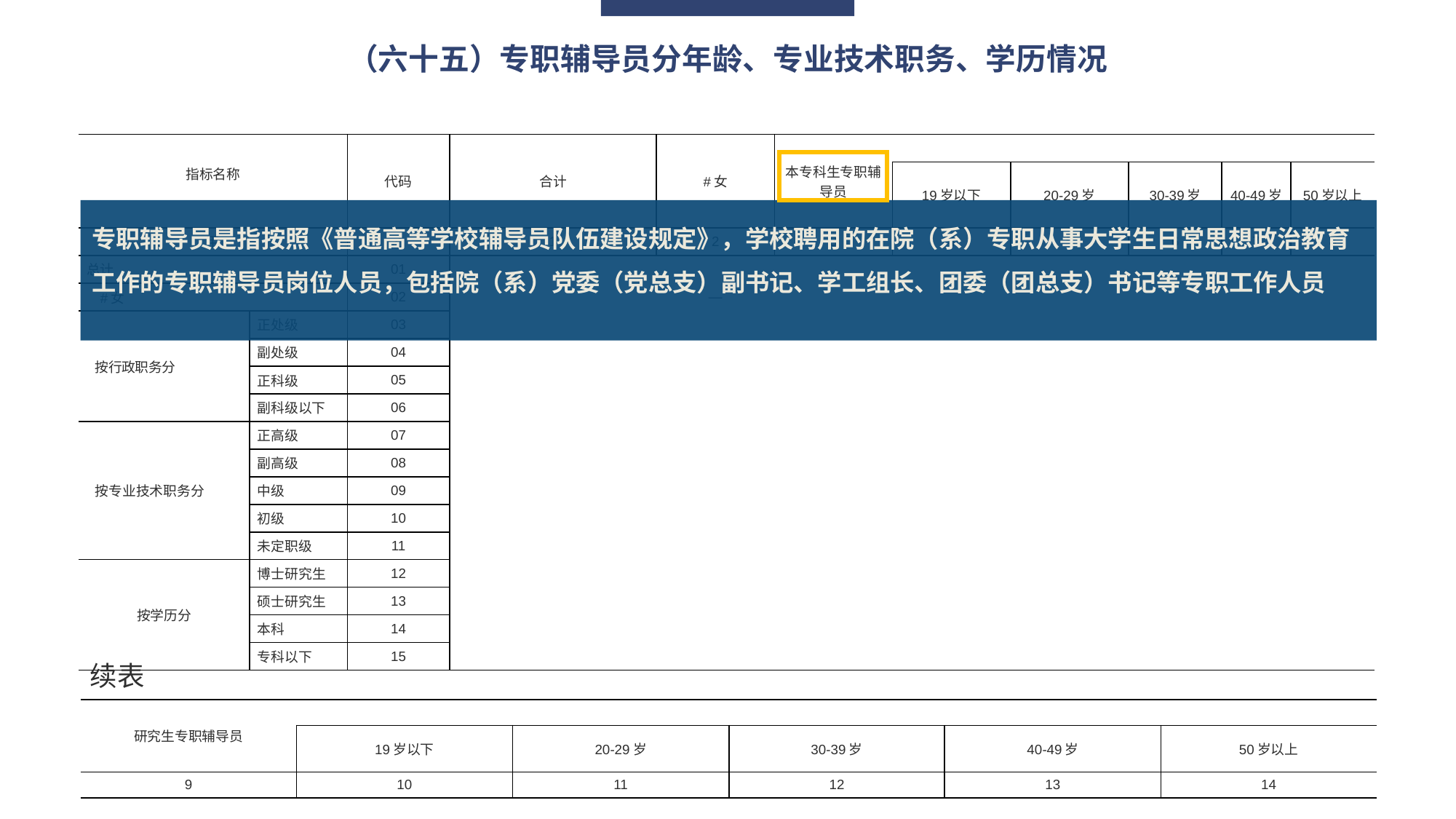

（六十五）专职辅导员分年龄、专业技术职务、学历情况
| 指标名称 |  | 代码 | 合计 | #女 | 本专科生专职辅导员 |  |  |  |  |  |
| --- | --- | --- | --- | --- | --- | --- | --- | --- | --- | --- |
|  |  |  |  |  |  | 19岁以下 | 20-29岁 | 30-39岁 | 40-49岁 | 50岁以上 |
| 甲 |  | 乙 | 1 | 2 | 3 | 4 | 5 | 6 | 7 | 8 |
| 总计 |  | 01 |  |  |  |  |  |  |  |  |
| #女 |  | 02 |  | — |  |  |  |  |  |  |
| 按行政职务分 | 正处级 | 03 |  |  |  |  |  |  |  |  |
|  | 副处级 | 04 |  |  |  |  |  |  |  |  |
|  | 正科级 | 05 |  |  |  |  |  |  |  |  |
|  | 副科级以下 | 06 |  |  |  |  |  |  |  |  |
| 按专业技术职务分 | 正高级 | 07 |  |  |  |  |  |  |  |  |
|  | 副高级 | 08 |  |  |  |  |  |  |  |  |
|  | 中级 | 09 |  |  |  |  |  |  |  |  |
|  | 初级 | 10 |  |  |  |  |  |  |  |  |
|  | 未定职级 | 11 |  |  |  |  |  |  |  |  |
| 按学历分 | 博士研究生 | 12 |  |  |  |  |  |  |  |  |
|  | 硕士研究生 | 13 |  |  |  |  |  |  |  |  |
|  | 本科 | 14 |  |  |  |  |  |  |  |  |
|  | 专科以下 | 15 |  |  |  |  |  |  |  |  |

专职辅导员是指按照《普通高等学校辅导员队伍建设规定》，学校聘用的在院（系）专职从事大学生日常思想政治教育工作的专职辅导员岗位人员，包括院（系）党委（党总支）副书记、学工组长、团委（团总支）书记等专职工作人员
续表
| 研究生专职辅导员 |  |  |  |  |  |
| --- | --- | --- | --- | --- | --- |
|  | 19岁以下 | 20-29岁 | 30-39岁 | 40-49岁 | 50岁以上 |
| 9 | 10 | 11 | 12 | 13 | 14 |